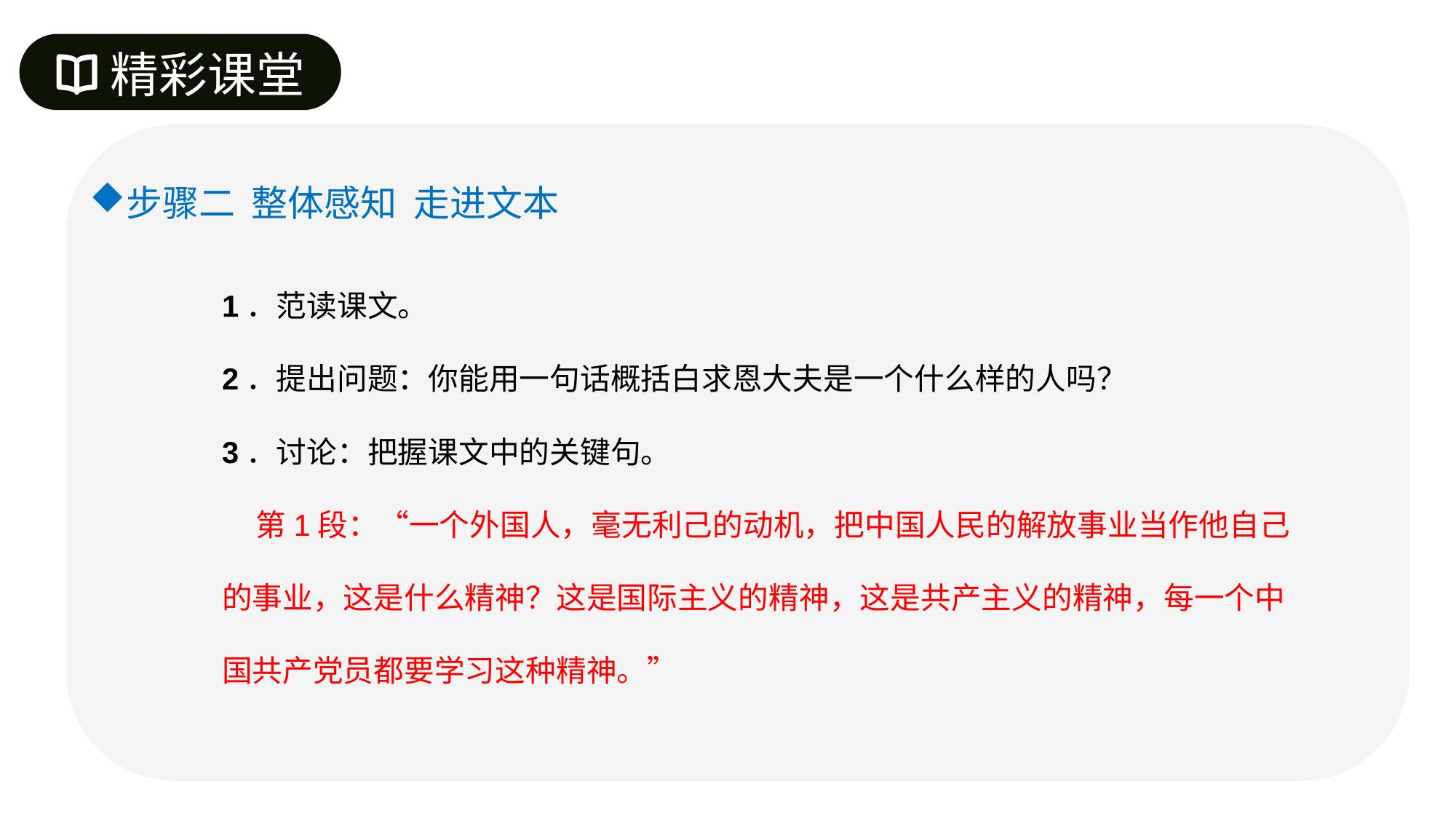

精彩课堂

步骤二  整体感知  走进文本
1．范读课文。
2．提出问题：你能用一句话概括白求恩大夫是一个什么样的人吗？
3．讨论：把握课文中的关键句。
    第1段：“一个外国人，毫无利己的动机，把中国人民的解放事业当作他自己的事业，这是什么精神？这是国际主义的精神，这是共产主义的精神，每一个中国共产党员都要学习这种精神。”